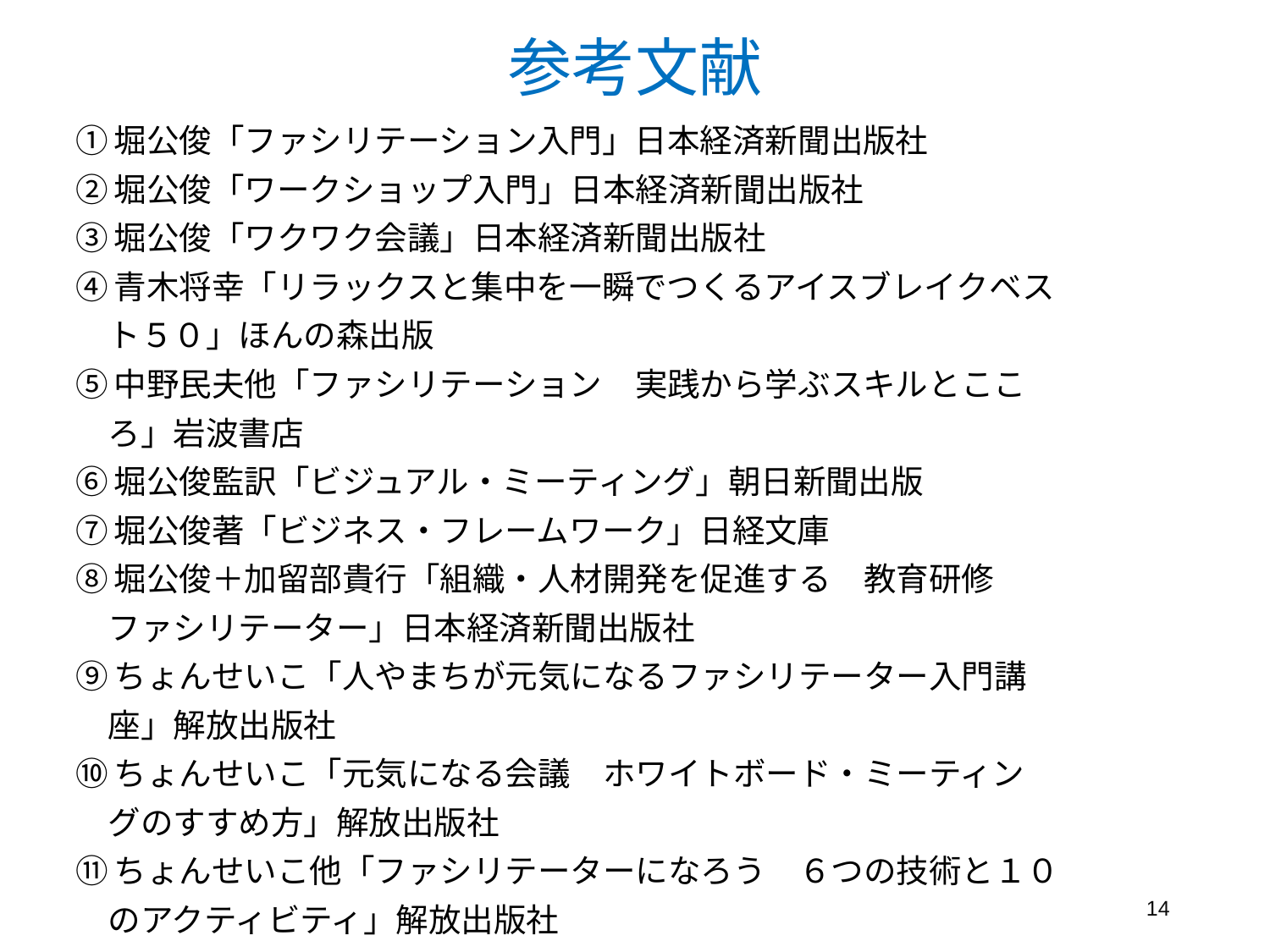

# 参考文献
①堀公俊「ファシリテーション入門」日本経済新聞出版社
②堀公俊「ワークショップ入門」日本経済新聞出版社
③堀公俊「ワクワク会議」日本経済新聞出版社
④青木将幸「リラックスと集中を一瞬でつくるアイスブレイクベス
　ト５０」ほんの森出版
⑤中野民夫他「ファシリテーション　実践から学ぶスキルとここ
　ろ」岩波書店
⑥堀公俊監訳「ビジュアル・ミーティング」朝日新聞出版
⑦堀公俊著「ビジネス・フレームワーク」日経文庫
⑧堀公俊＋加留部貴行「組織・人材開発を促進する　教育研修
　ファシリテーター」日本経済新聞出版社
⑨ちょんせいこ「人やまちが元気になるファシリテーター入門講
　座」解放出版社
⑩ちょんせいこ「元気になる会議　ホワイトボード・ミーティン
　グのすすめ方」解放出版社
⑪ちょんせいこ他「ファシリテーターになろう　６つの技術と１０
　のアクティビティ」解放出版社

14